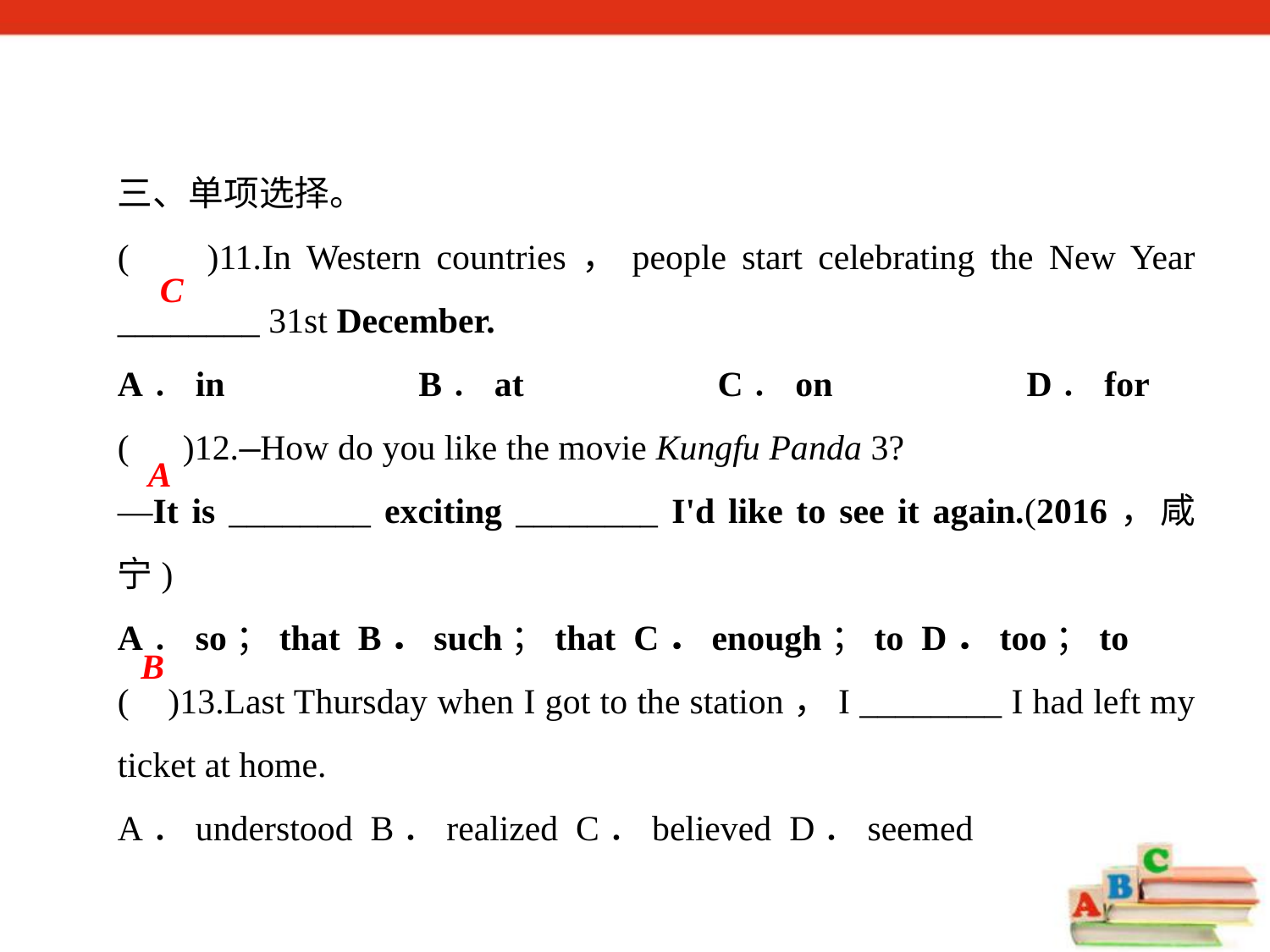

三、单项选择。
(     )11.In Western countries，people start celebrating the New Year ________ 31st December.
A．in　　　　　B．at　　　　　C．on　　　　　D．for
(      )12.—How do you like the movie Kungfu Panda 3?
—It is ________ exciting ________ I'd like to see it again.(2016，咸宁)
A．so；that  B．such；that  C．enough；to  D．too；to
(    )13.Last Thursday when I got to the station，I ________ I had left my ticket at home.
A．understood  B．realized  C．believed  D．seemed
C
A
B